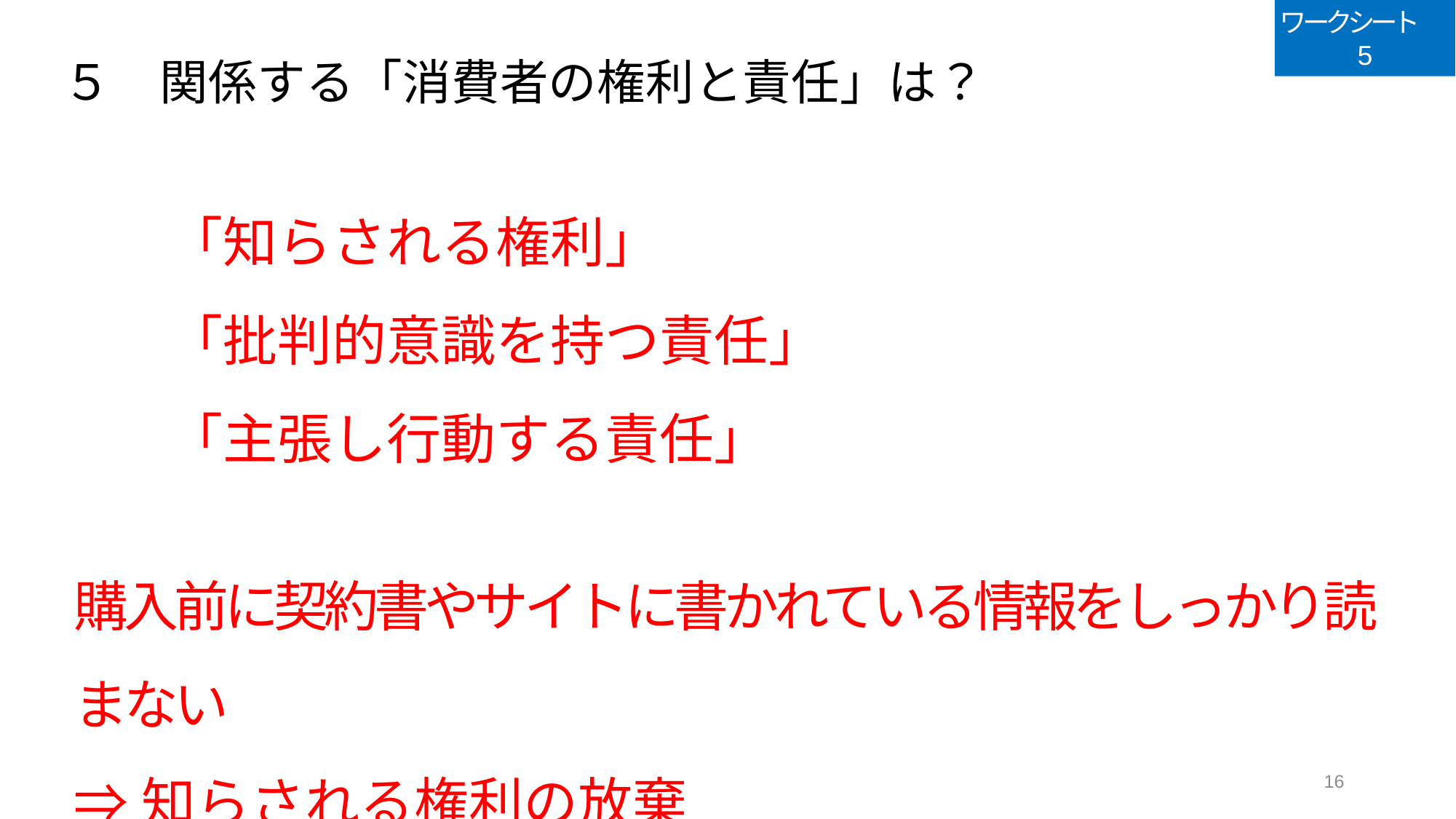

ワークシート　5
５　関係する「消費者の権利と責任」は？
　「知らされる権利」
　「批判的意識を持つ責任」
　「主張し行動する責任」

購入前に契約書やサイトに書かれている情報をしっかり読まない
⇒知らされる権利の放棄
16